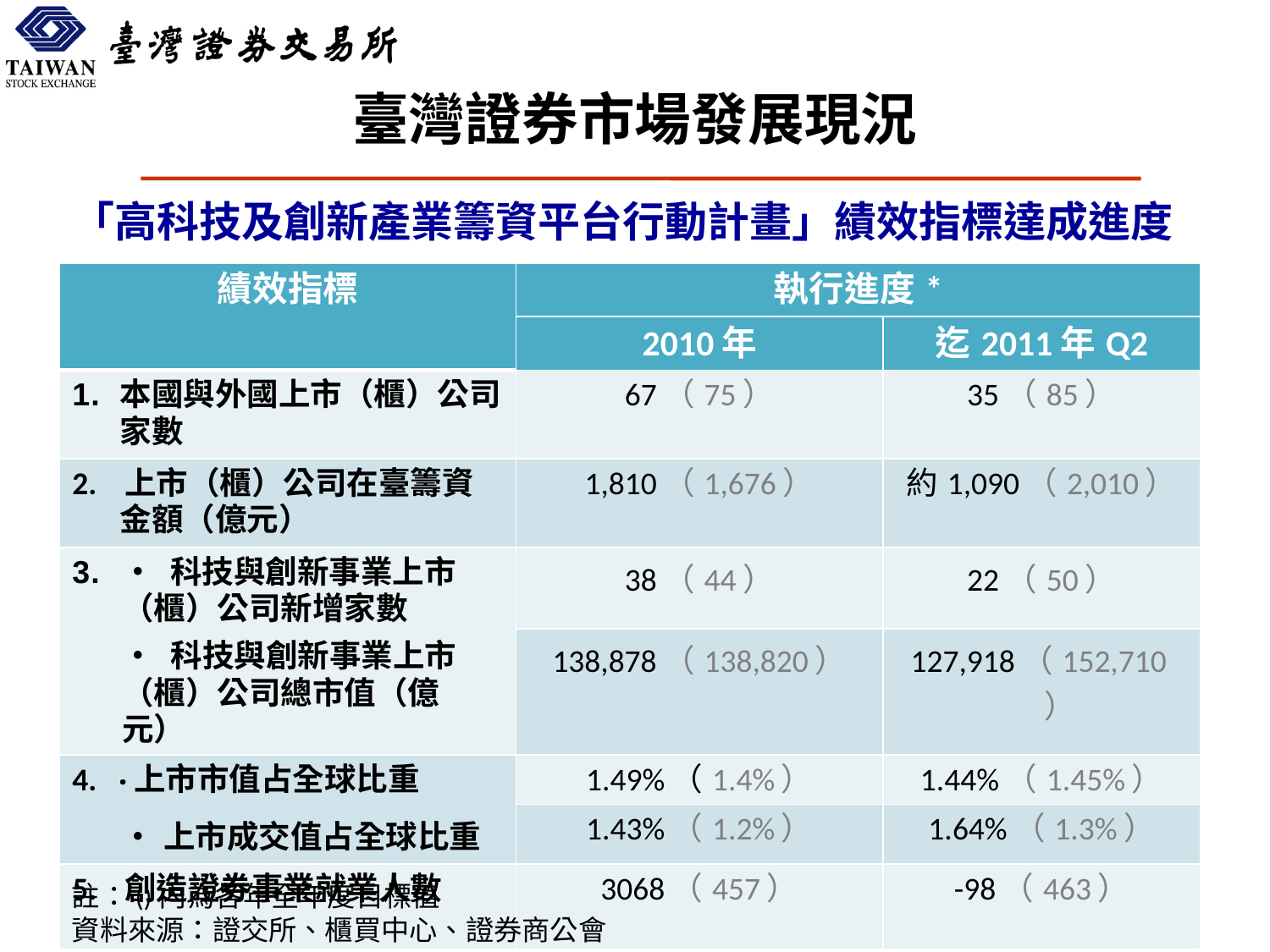

# 臺灣證券市場發展現況
「高科技及創新產業籌資平台行動計畫」績效指標達成進度
| 績效指標 | 執行進度\* |  |
| --- | --- | --- |
|  | 2010年 | 迄2011年Q2 |
| 本國與外國上市（櫃）公司家數 | 67（75） | 35（85） |
| 2. 上市（櫃）公司在臺籌資金額（億元） | 1,810（1,676） | 約1,090（2,010） |
| ‧ 科技與創新事業上市（櫃）公司新增家數 ‧ 科技與創新事業上市（櫃）公司總市值（億元） | 38（44） | 22（50） |
|  | 138,878（138,820） | 127,918（152,710） |
| 4. ‧上市市值占全球比重 ‧上市成交值占全球比重 | 1.49%（1.4%） | 1.44%（1.45%） |
|  | 1.43%（1.2%） | 1.64%（1.3%） |
| 5. 創造證券事業就業人數 | 3068（457） | -98（463） |
註：()內為各年全年度目標值
資料來源：證交所、櫃買中心、證券商公會
8